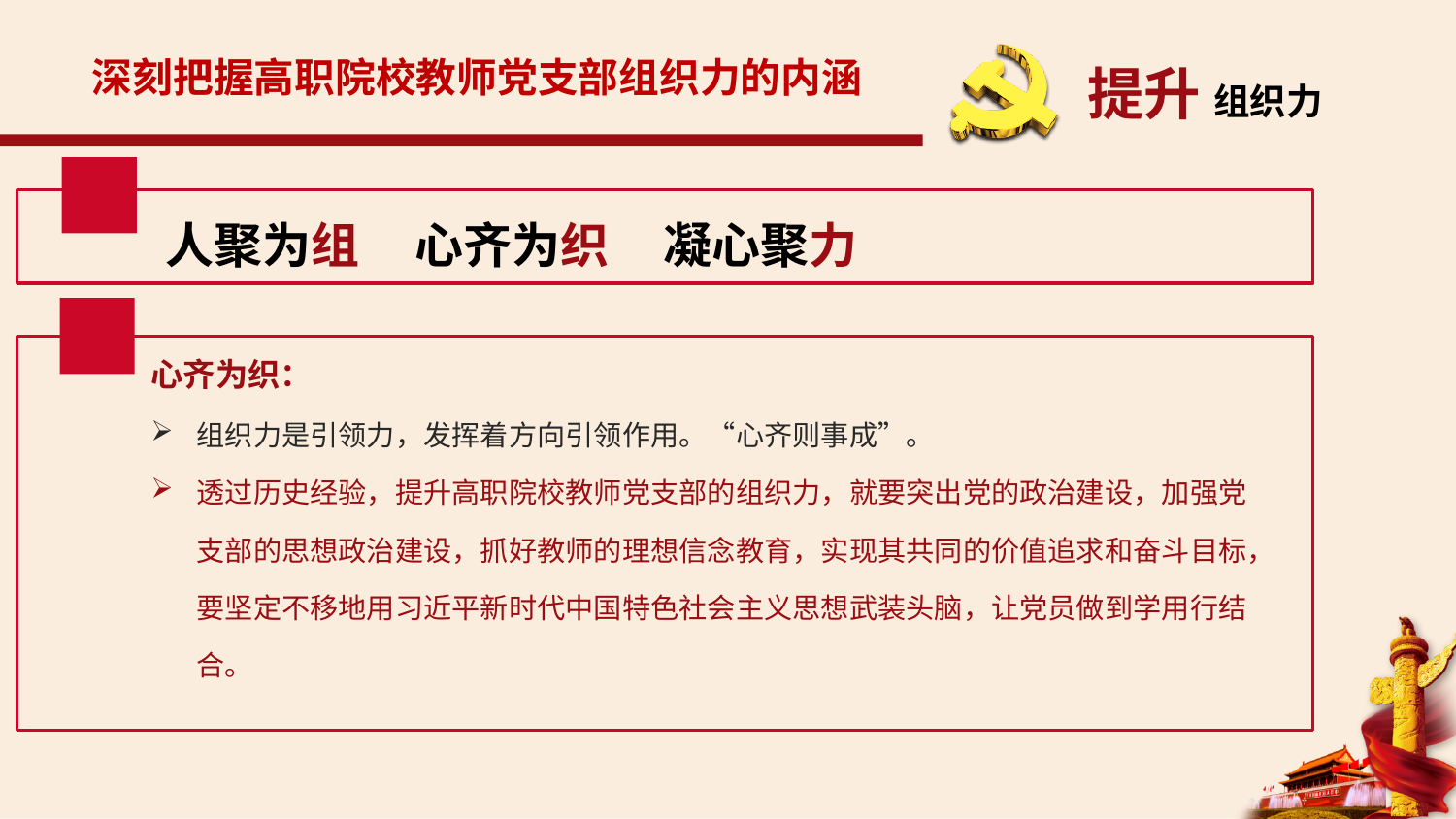

深刻把握高职院校教师党支部组织力的内涵

 人聚为组     心齐为织     凝心聚力

心齐为织：
组织力是引领力，发挥着方向引领作用。“心齐则事成”。
透过历史经验，提升高职院校教师党支部的组织力，就要突出党的政治建设，加强党支部的思想政治建设，抓好教师的理想信念教育，实现其共同的价值追求和奋斗目标，要坚定不移地用习近平新时代中国特色社会主义思想武装头脑，让党员做到学用行结合。